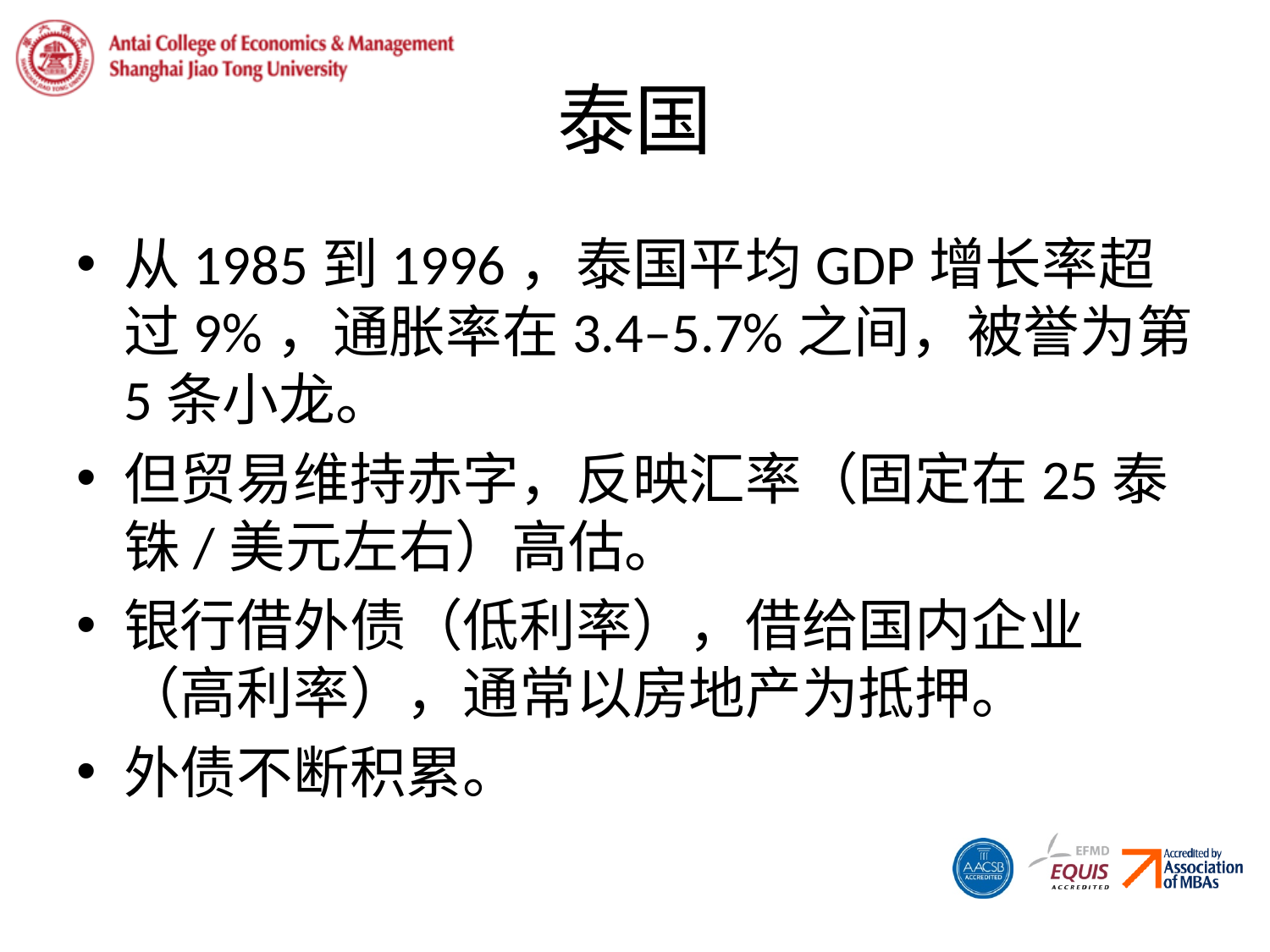

# 泰国
从1985到1996，泰国平均GDP增长率超过9%，通胀率在3.4–5.7%之间，被誉为第5条小龙。
但贸易维持赤字，反映汇率（固定在25泰铢/美元左右）高估。
银行借外债（低利率），借给国内企业（高利率），通常以房地产为抵押。
外债不断积累。